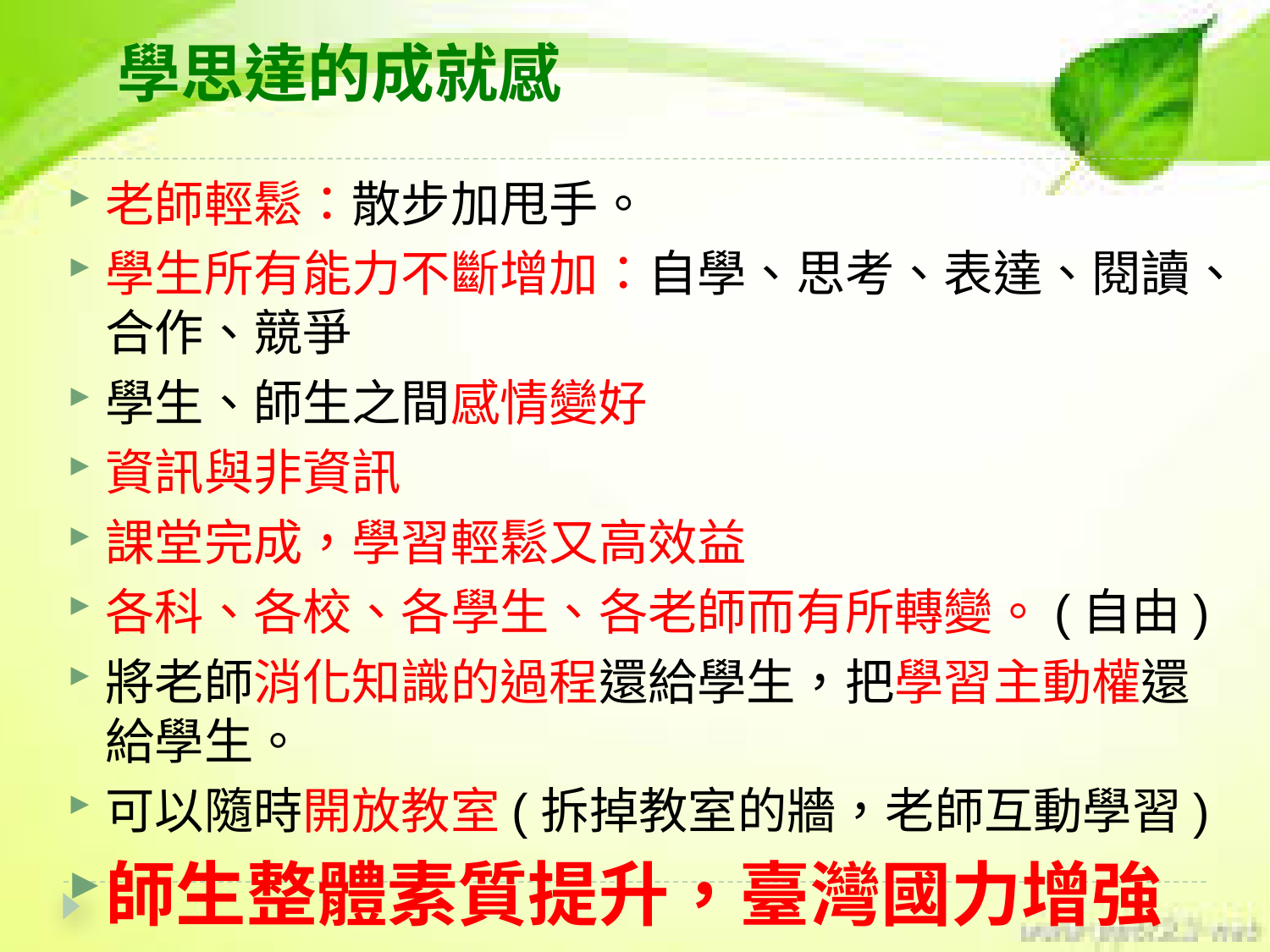

學思達的成就感

老師輕鬆：散步加甩手。
學生所有能力不斷增加：自學、思考、表達、閱讀、合作、競爭
學生、師生之間感情變好
資訊與非資訊
課堂完成，學習輕鬆又高效益
各科、各校、各學生、各老師而有所轉變。(自由)
將老師消化知識的過程還給學生，把學習主動權還給學生。
可以隨時開放教室(拆掉教室的牆，老師互動學習)
師生整體素質提升，臺灣國力增強